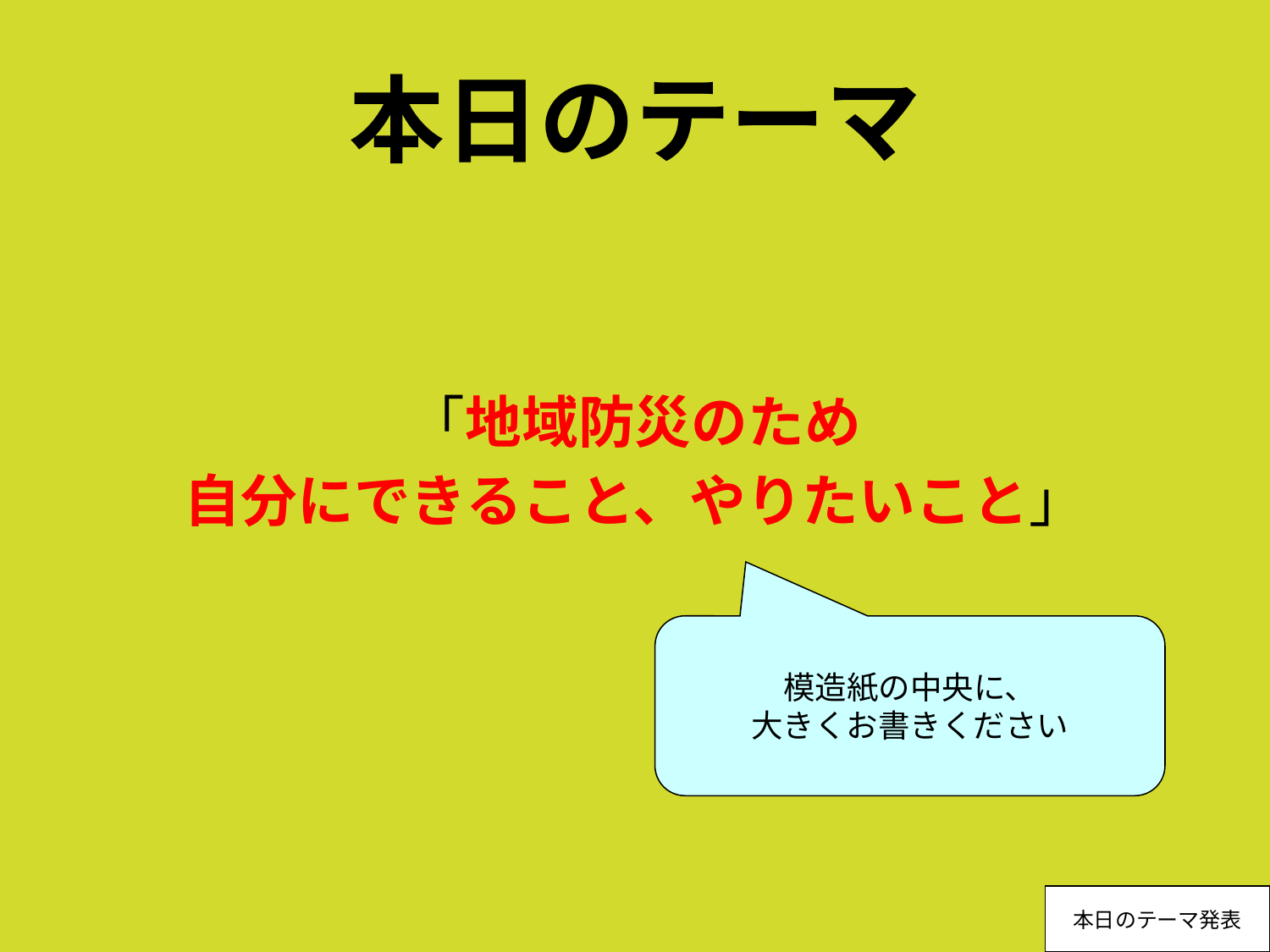

# 本日のテーマ

「地域防災のため
自分にできること、やりたいこと」
模造紙の中央に、
大きくお書きください
本日のテーマ発表